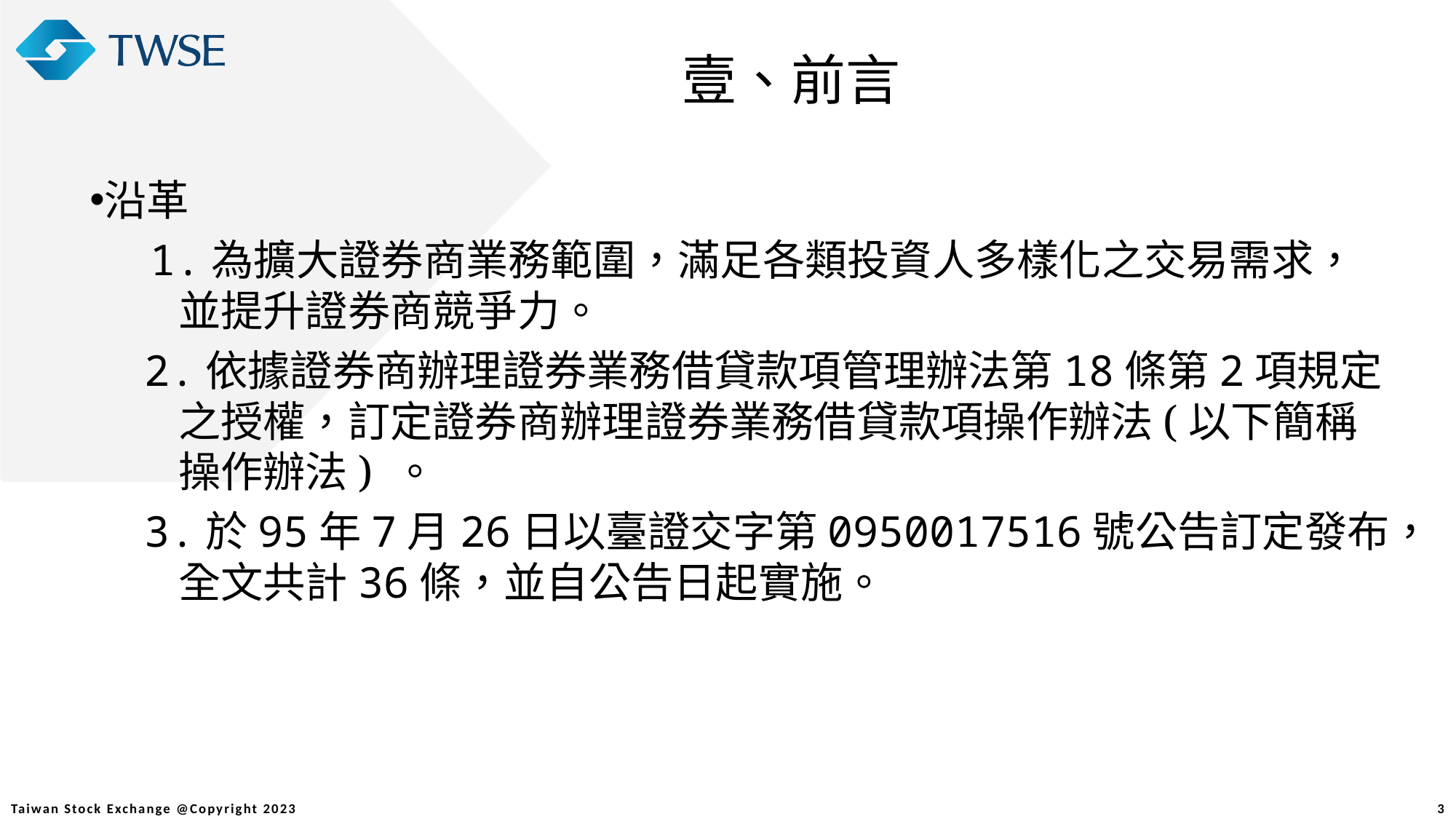

壹、前言
沿革
 1.為擴大證券商業務範圍，滿足各類投資人多樣化之交易需求，並提升證券商競爭力。
2.依據證券商辦理證券業務借貸款項管理辦法第18條第2項規定之授權，訂定證券商辦理證券業務借貸款項操作辦法(以下簡稱操作辦法) 。
3.於95年7月26日以臺證交字第0950017516號公告訂定發布，全文共計36條，並自公告日起實施。

3